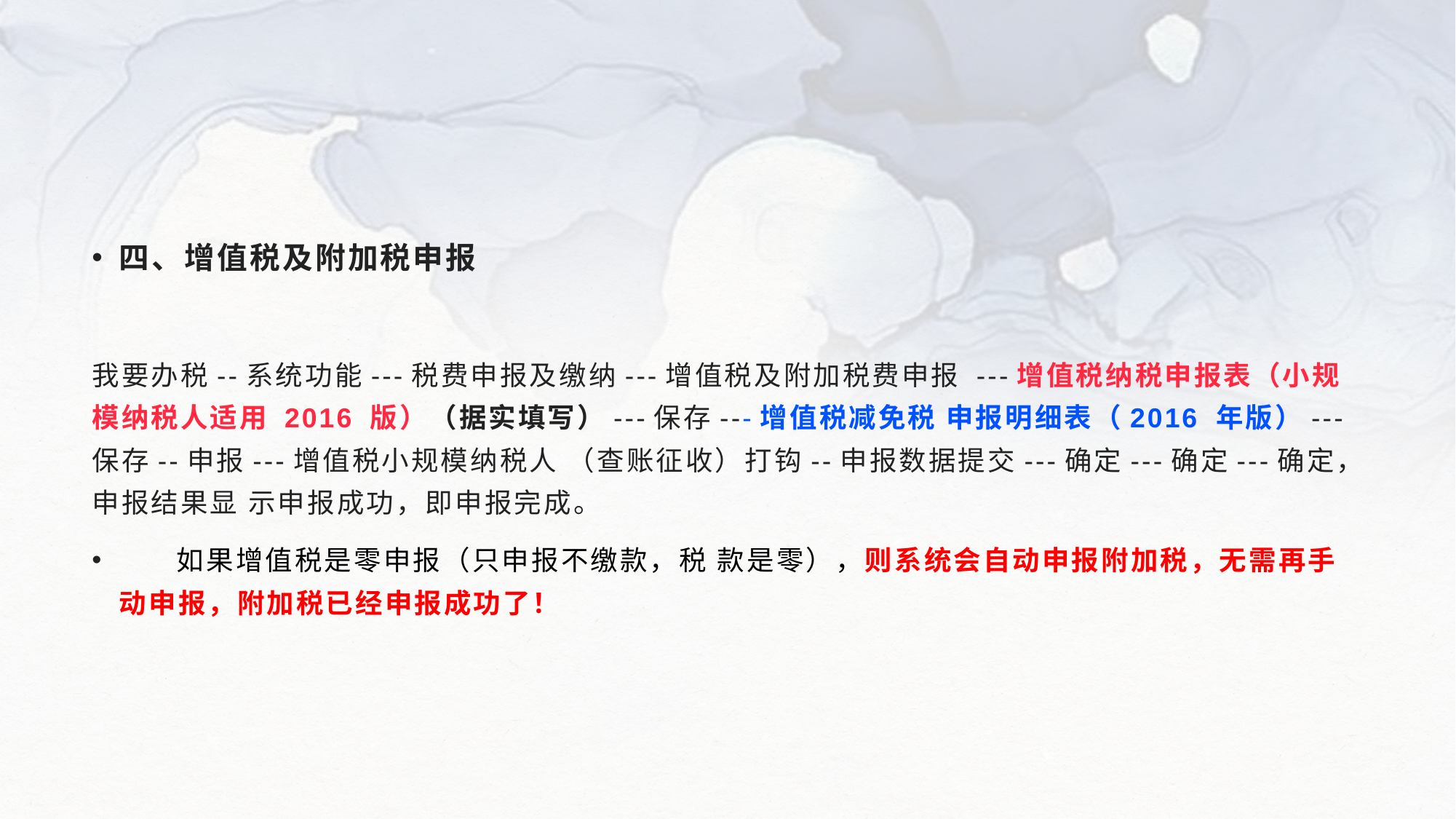

#

四、增值税及附加税申报

我要办税--系统功能---税费申报及缴纳---增值税及附加税费申报 ---增值税纳税申报表（小规模纳税人适用 2016 版）（据实填写）---保存---增值税减免税 申报明细表（2016 年版）---保存--申报---增值税小规模纳税人 （查账征收）打钩--申报数据提交---确定---确定---确定，申报结果显 示申报成功，即申报完成。      如果增值税是零申报（只申报不缴款，税 款是零），则系统会自动申报附加税，无需再手动申报，附加税已经申报成功了！